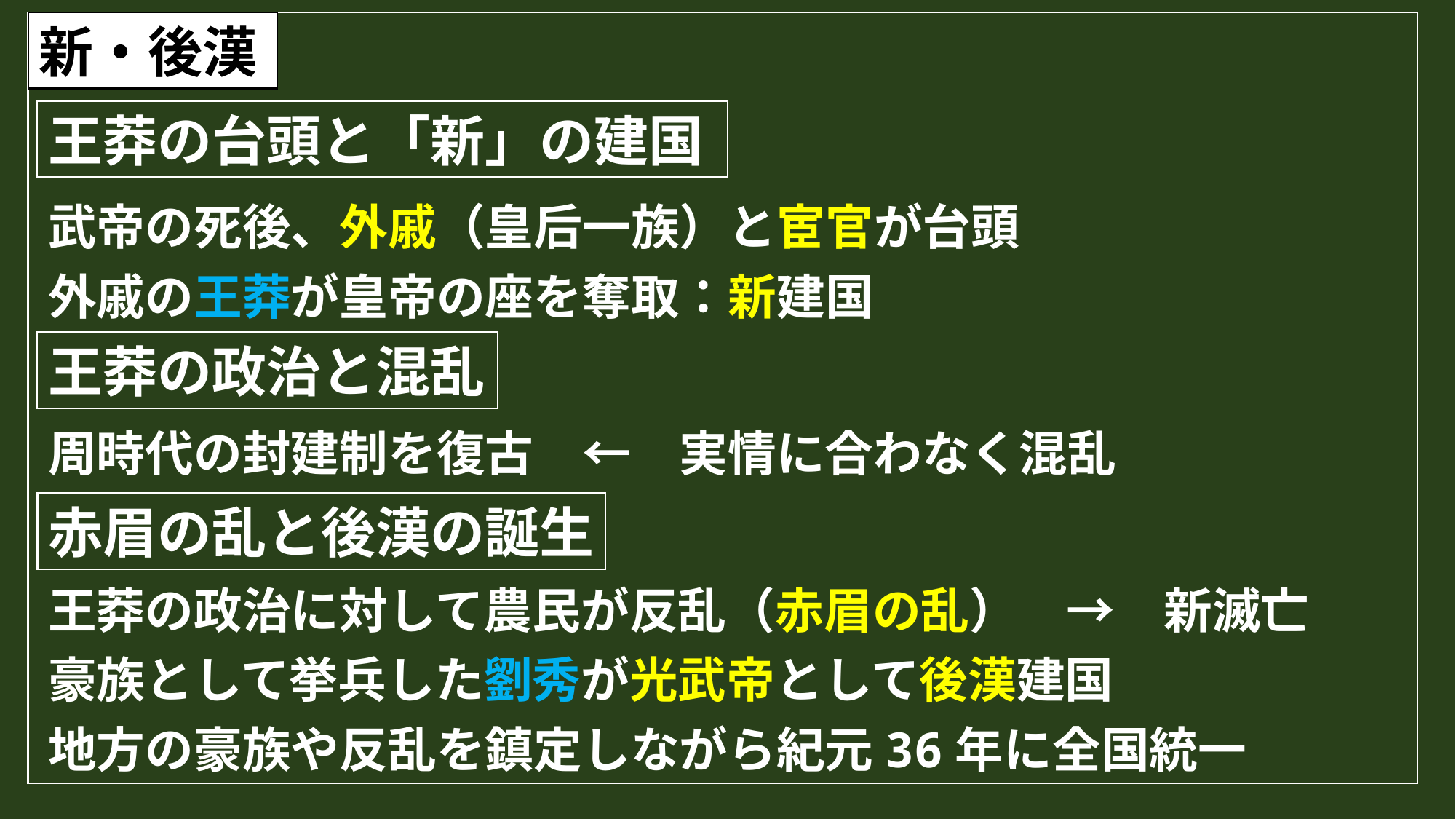

新・後漢
王莽の台頭と「新」の建国
武帝の死後、外戚（皇后一族）と宦官が台頭
外戚の王莽が皇帝の座を奪取：新建国
王莽の政治と混乱
周時代の封建制を復古　←　実情に合わなく混乱
赤眉の乱と後漢の誕生
王莽の政治に対して農民が反乱（赤眉の乱）　→　新滅亡
豪族として挙兵した劉秀が光武帝として後漢建国
地方の豪族や反乱を鎮定しながら紀元36年に全国統一